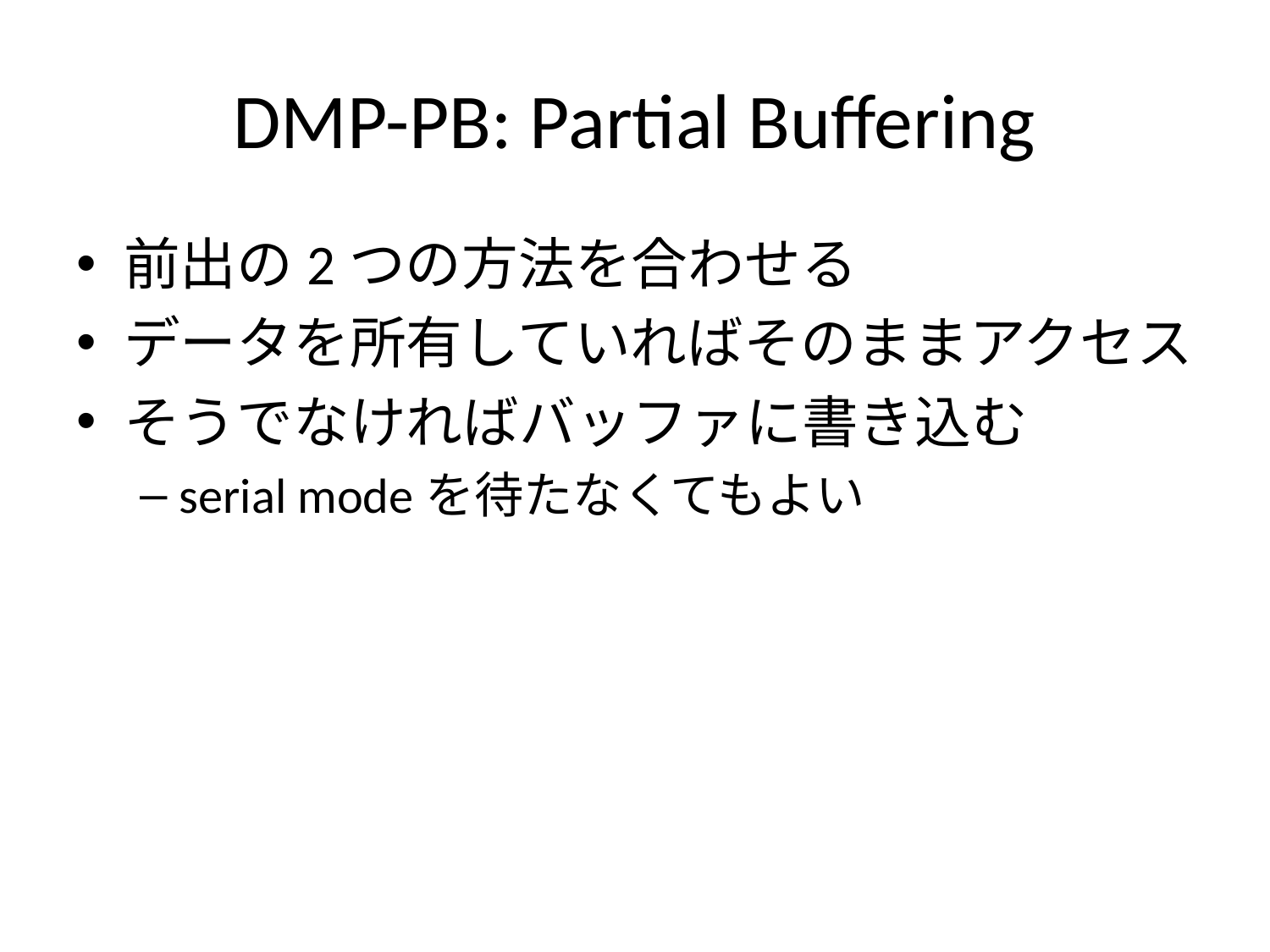

# DMP-PB: Partial Buffering
前出の2つの方法を合わせる
データを所有していればそのままアクセス
そうでなければバッファに書き込む
serial modeを待たなくてもよい